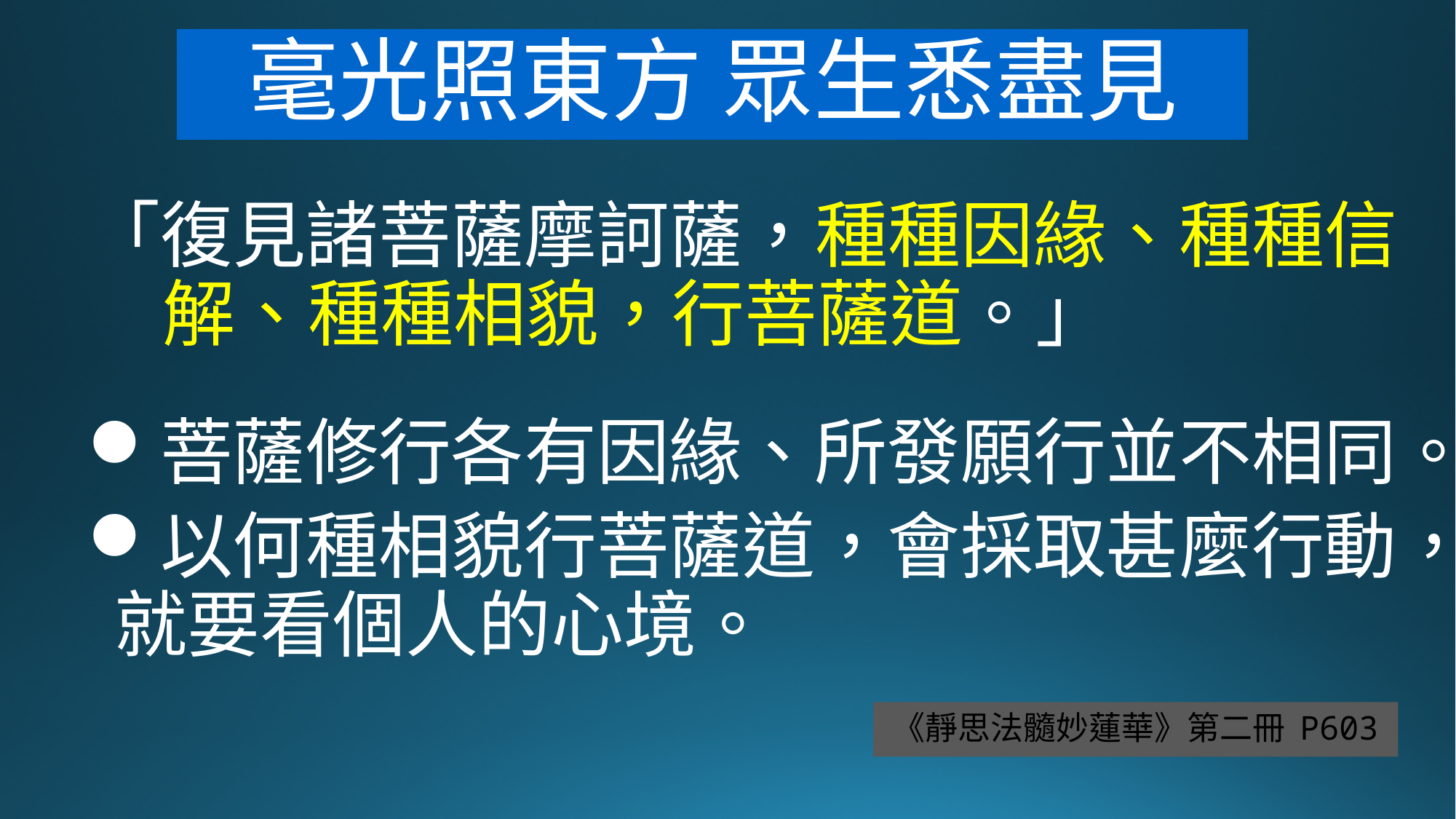

毫光照東方 眾生悉盡見
「復見諸菩薩摩訶薩，種種因緣、種種信解、種種相貌，行菩薩道。」

菩薩修行各有因緣、所發願行並不相同。
以何種相貌行菩薩道，會採取甚麼行動，就要看個人的心境。

# 《靜思法髓妙蓮華》第二冊 P603